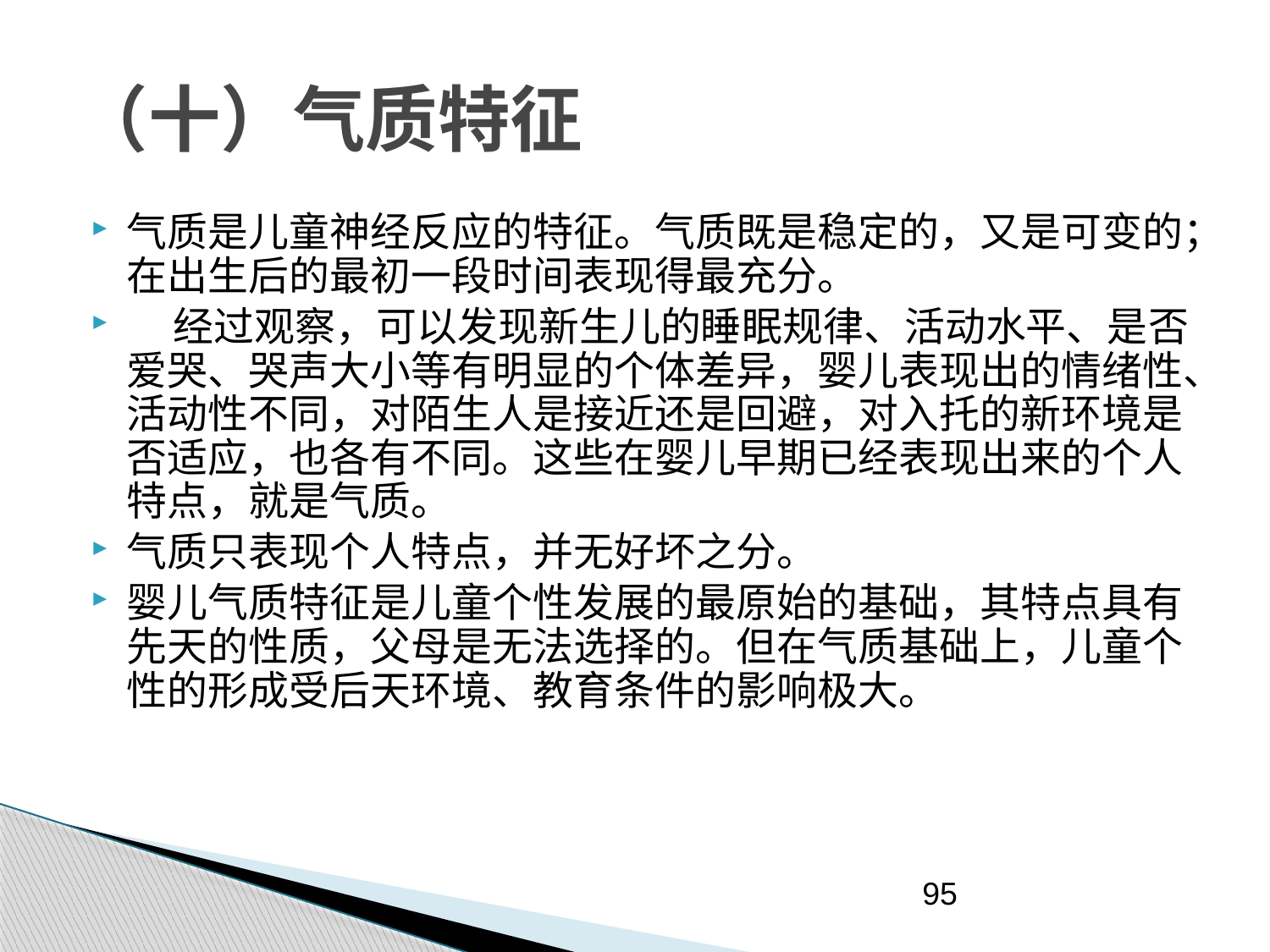

（十）气质特征
气质是儿童神经反应的特征。气质既是稳定的，又是可变的；在出生后的最初一段时间表现得最充分。
    经过观察，可以发现新生儿的睡眠规律、活动水平、是否爱哭、哭声大小等有明显的个体差异，婴儿表现出的情绪性、活动性不同，对陌生人是接近还是回避，对入托的新环境是否适应，也各有不同。这些在婴儿早期已经表现出来的个人特点，就是气质。
气质只表现个人特点，并无好坏之分。
婴儿气质特征是儿童个性发展的最原始的基础，其特点具有先天的性质，父母是无法选择的。但在气质基础上，儿童个性的形成受后天环境、教育条件的影响极大。
95